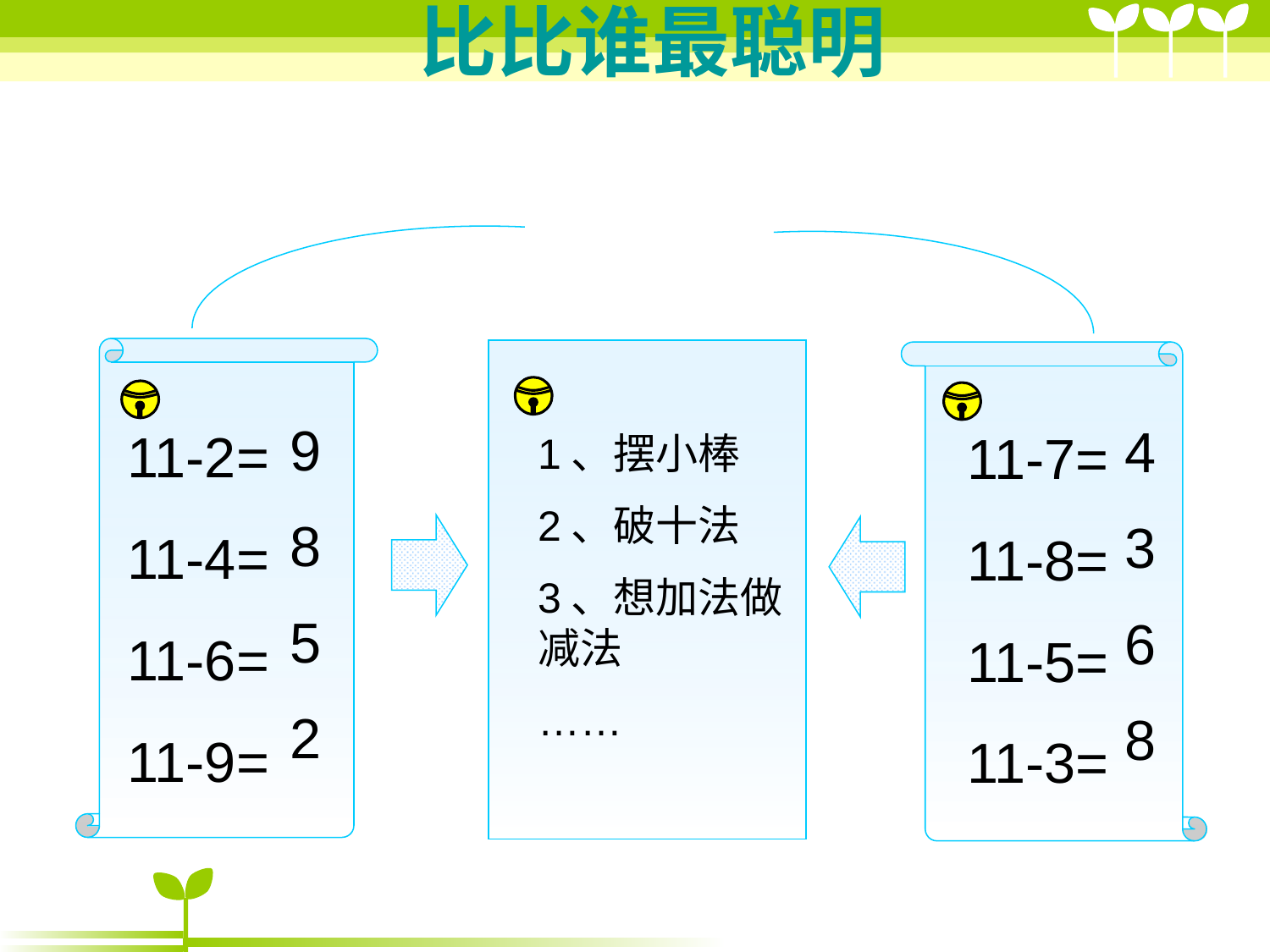

# 比比谁最聪明

11-2=
11-4=
11-6=
11-9=

11-7=
11-8=
11-5=
11-3=

9
8
5
2
4
3
6
8
1、摆小棒
2、破十法
3、想加法做减法
……